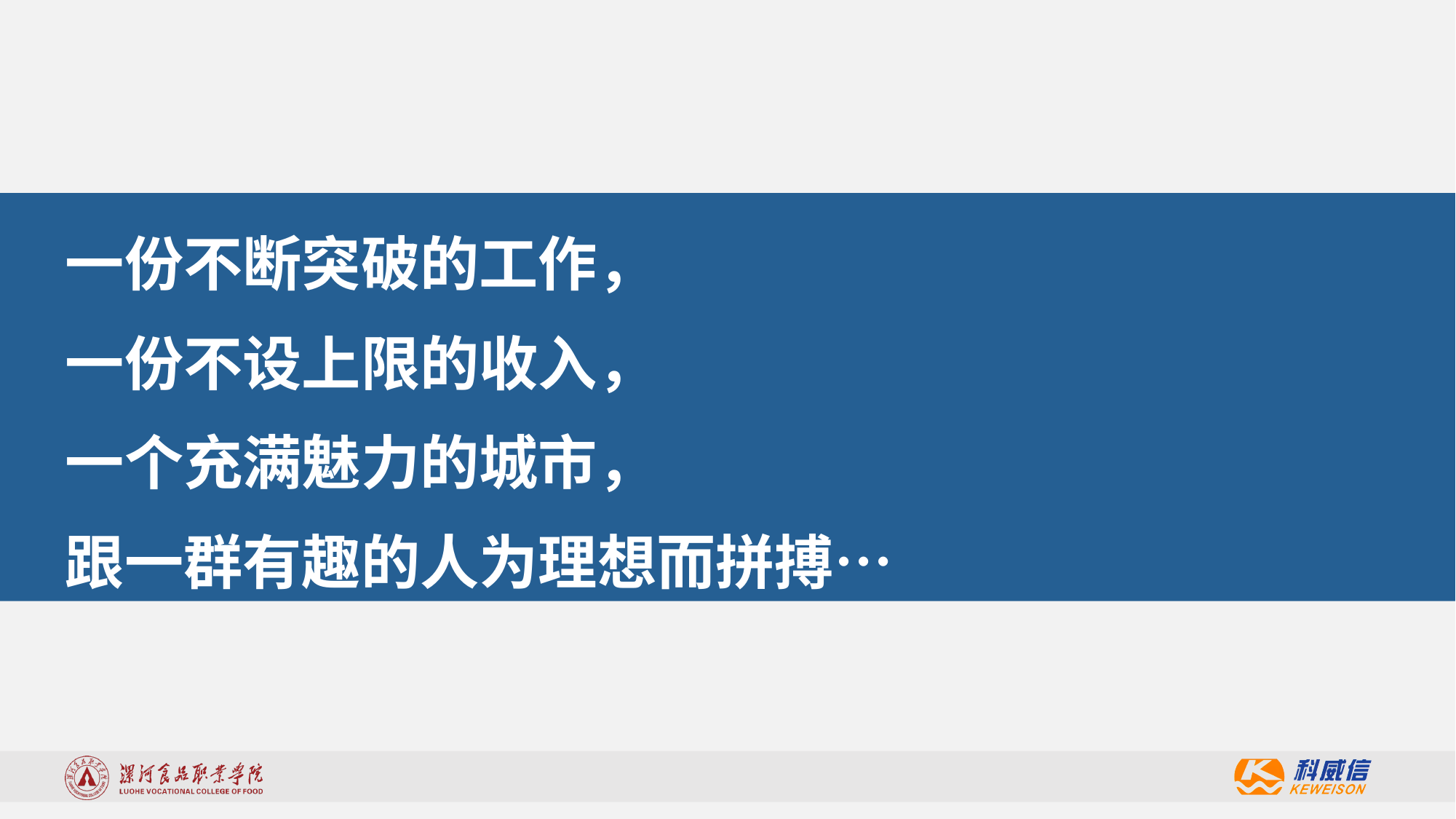

一份不断突破的工作，
   一份不设上限的收入，
   一个充满魅力的城市，
   跟一群有趣的人为理想而拼搏…